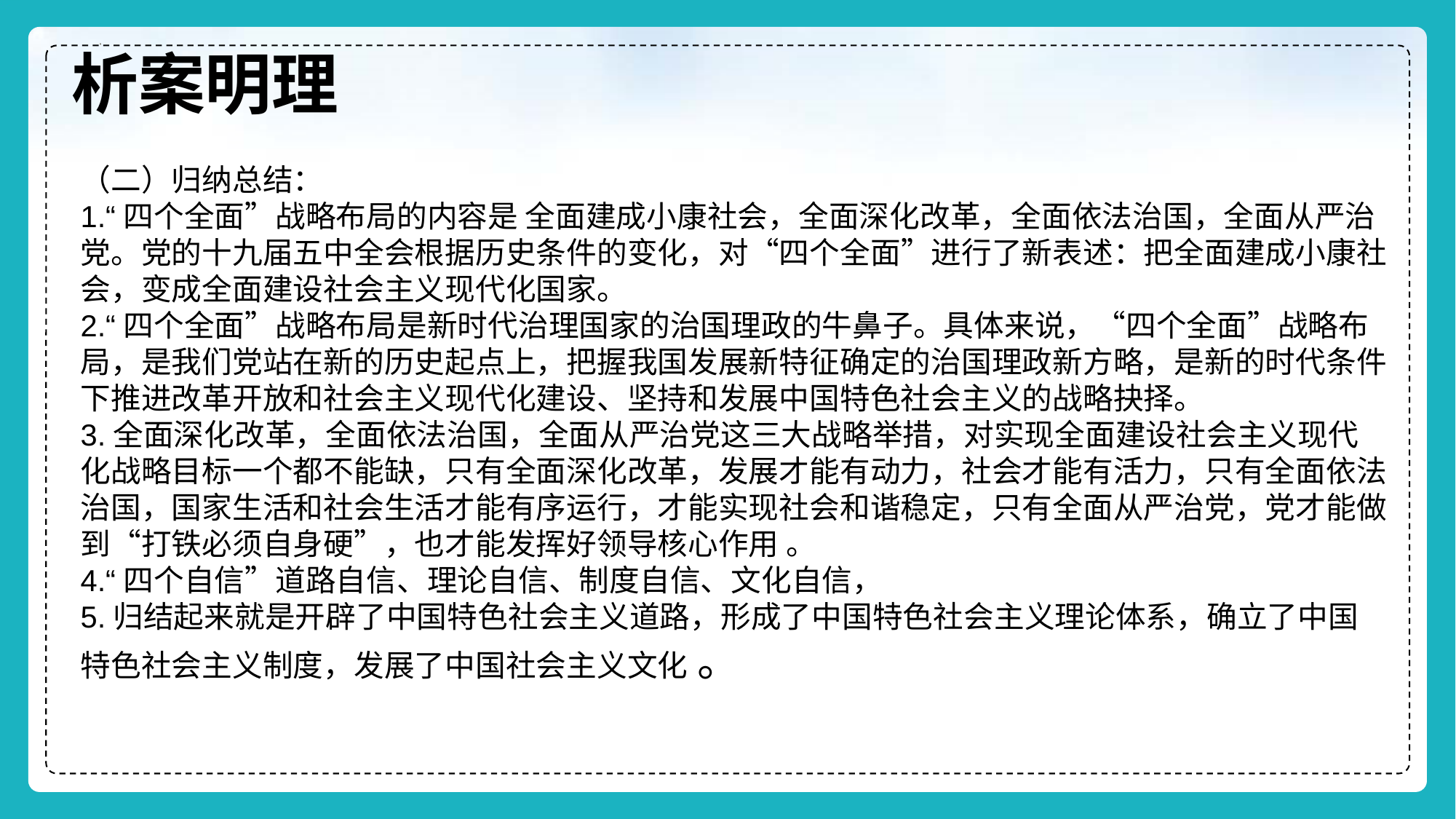

析案明理
（二）归纳总结：
1.“四个全面”战略布局的内容是 全面建成小康社会，全面深化改革，全面依法治国，全面从严治党。党的十九届五中全会根据历史条件的变化，对“四个全面”进行了新表述：把全面建成小康社会，变成全面建设社会主义现代化国家。
2.“四个全面”战略布局是新时代治理国家的治国理政的牛鼻子。具体来说，“四个全面”战略布局，是我们党站在新的历史起点上，把握我国发展新特征确定的治国理政新方略，是新的时代条件下推进改革开放和社会主义现代化建设、坚持和发展中国特色社会主义的战略抉择。
3.全面深化改革，全面依法治国，全面从严治党这三大战略举措，对实现全面建设社会主义现代化战略目标一个都不能缺，只有全面深化改革，发展才能有动力，社会才能有活力，只有全面依法治国，国家生活和社会生活才能有序运行，才能实现社会和谐稳定，只有全面从严治党，党才能做到“打铁必须自身硬”，也才能发挥好领导核心作用 。
4.“四个自信”道路自信、理论自信、制度自信、文化自信，
5.归结起来就是开辟了中国特色社会主义道路，形成了中国特色社会主义理论体系，确立了中国特色社会主义制度，发展了中国社会主义文化 。